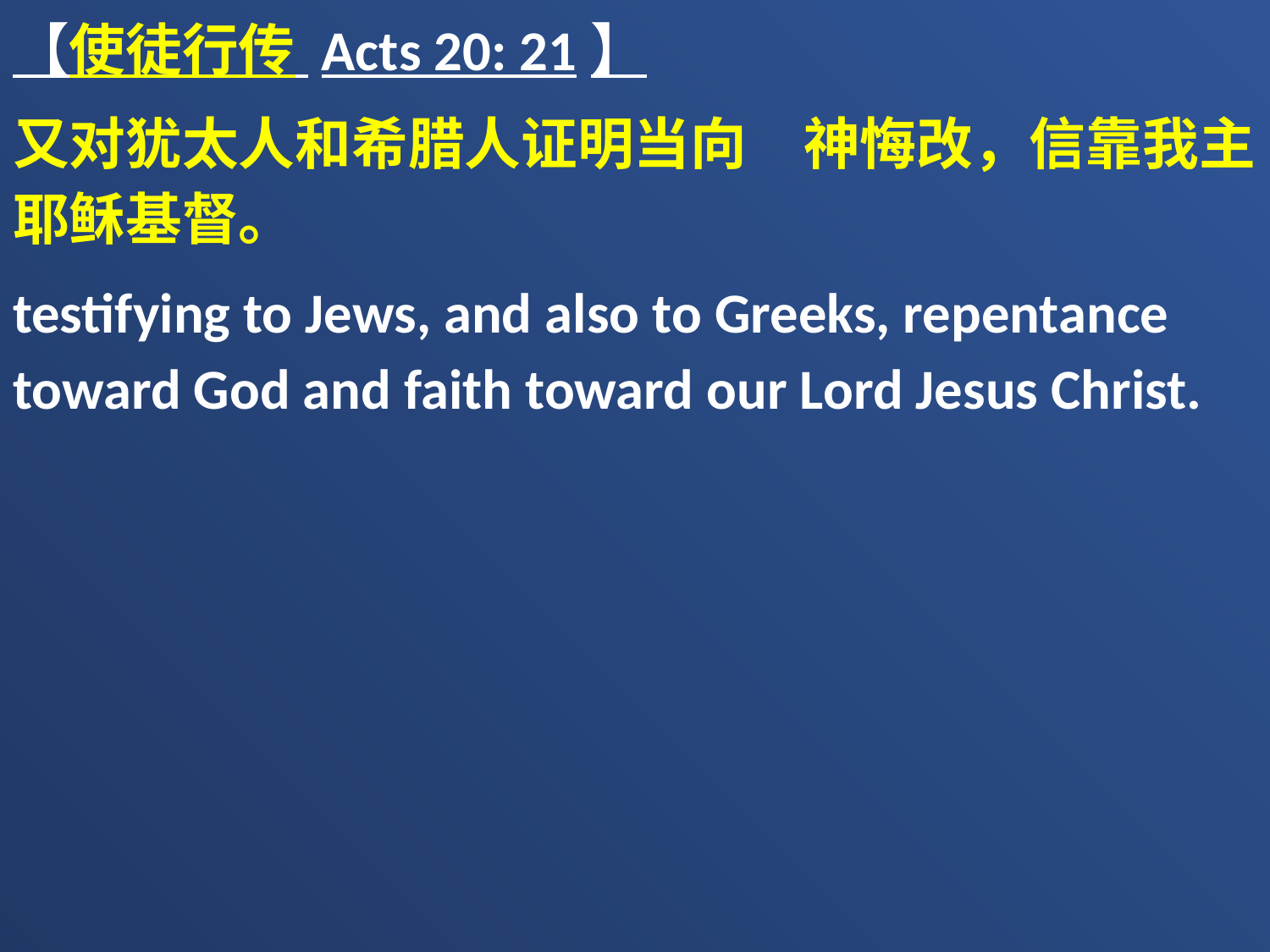

【使徒行传 Acts 20: 21】
又对犹太人和希腊人证明当向　神悔改，信靠我主耶稣基督。
testifying to Jews, and also to Greeks, repentance toward God and faith toward our Lord Jesus Christ.